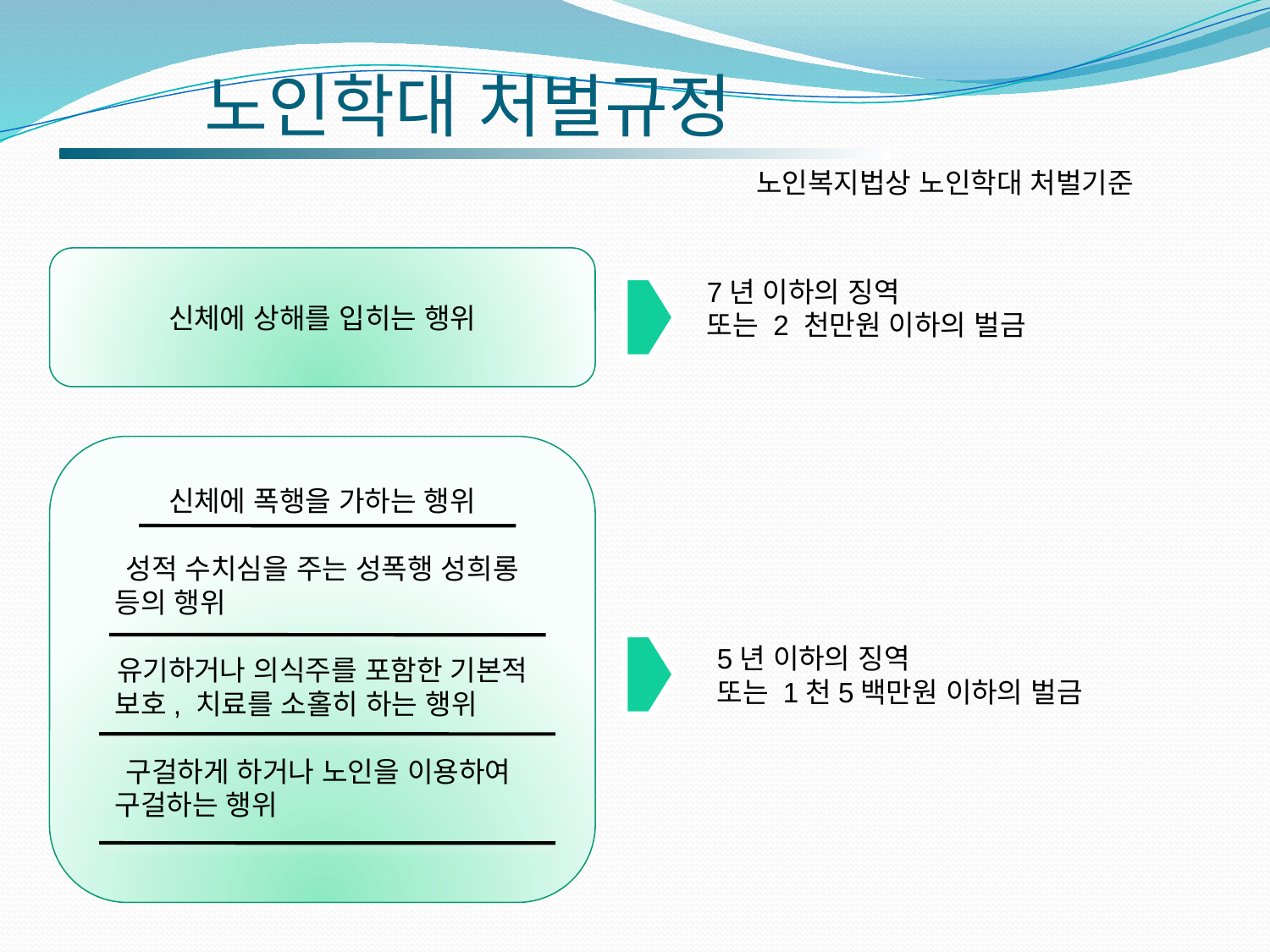

# 노인학대 처벌규정
노인복지법상 노인학대 처벌기준
신체에 상해를 입히는 행위
7년 이하의 징역
또는 2 천만원 이하의 벌금

신체에 폭행을 가하는 행위

성적 수치심을 주는 성폭행 성희롱
   등의 행위

유기하거나 의식주를 포함한 기본적
   보호, 치료를 소홀히 하는 행위

구걸하게 하거나 노인을 이용하여
   구걸하는 행위

5년 이하의 징역
또는 1천5백만원 이하의 벌금